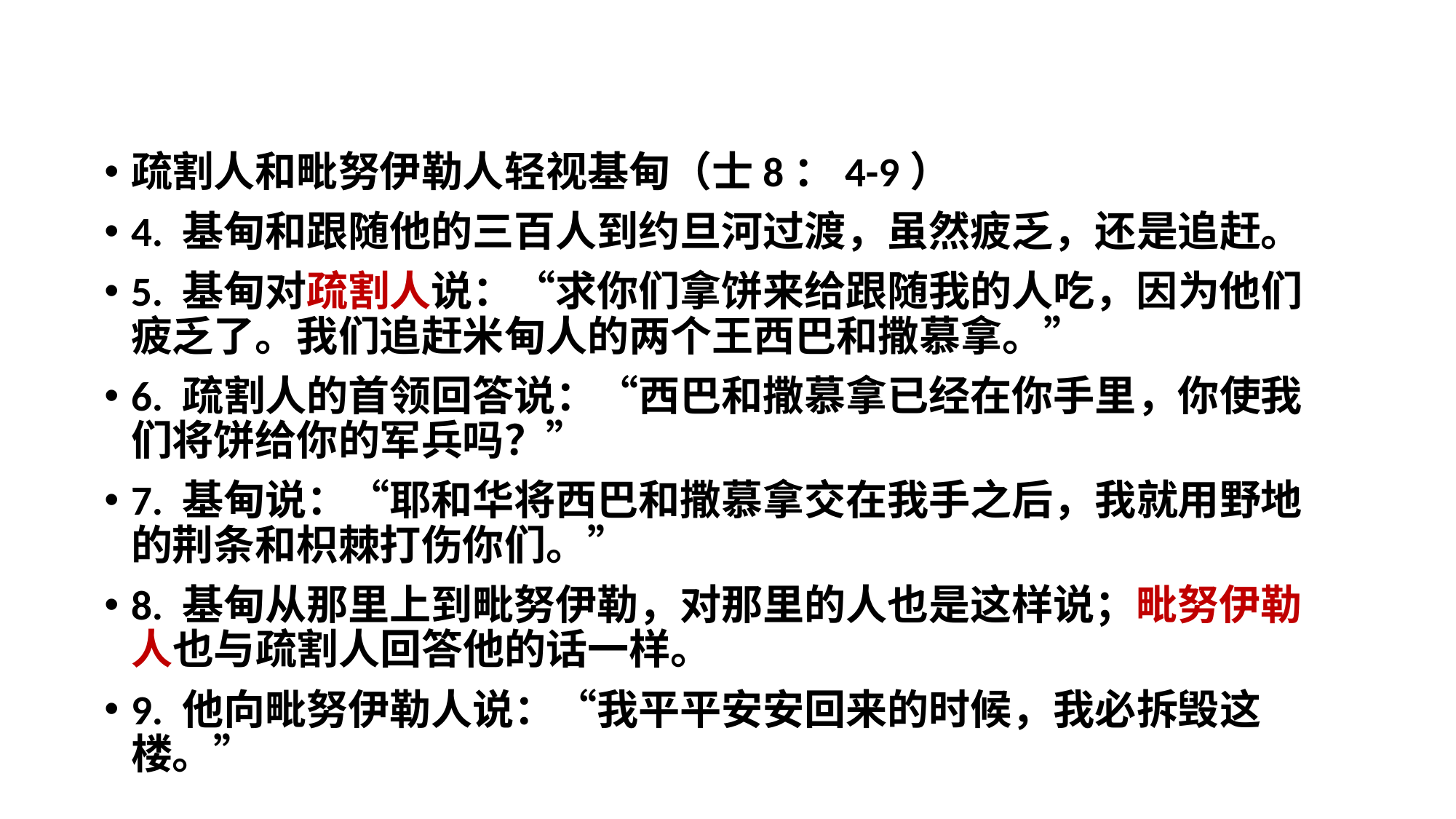

疏割人和毗努伊勒人轻视基甸（士8：4-9）
4. 基甸和跟随他的三百人到约旦河过渡，虽然疲乏，还是追赶。
5. 基甸对疏割人说：“求你们拿饼来给跟随我的人吃，因为他们疲乏了。我们追赶米甸人的两个王西巴和撒慕拿。”
6. 疏割人的首领回答说：“西巴和撒慕拿已经在你手里，你使我们将饼给你的军兵吗？”
7. 基甸说：“耶和华将西巴和撒慕拿交在我手之后，我就用野地的荆条和枳棘打伤你们。”
8. 基甸从那里上到毗努伊勒，对那里的人也是这样说；毗努伊勒人也与疏割人回答他的话一样。
9. 他向毗努伊勒人说：“我平平安安回来的时候，我必拆毁这楼。”